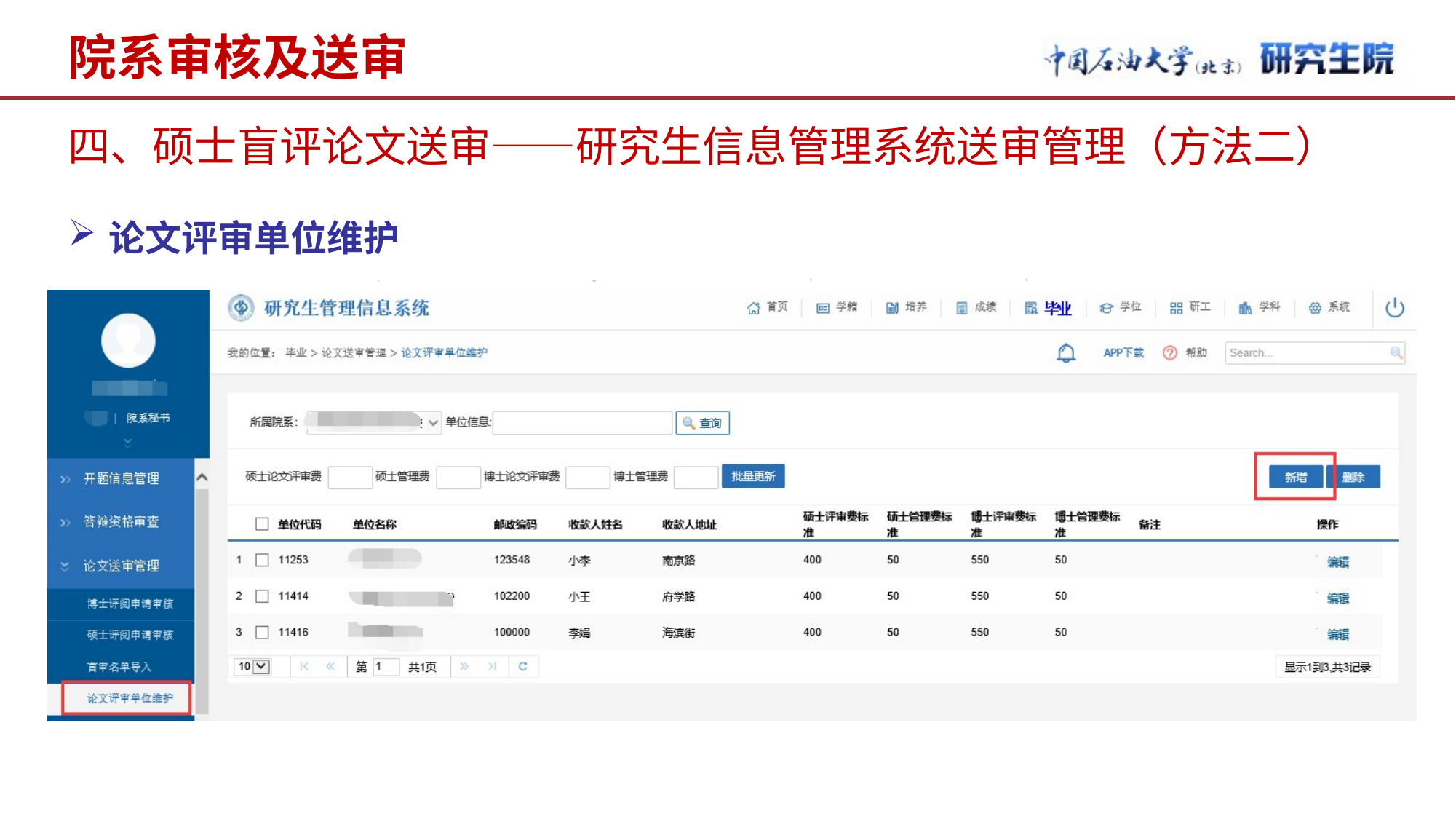

# 院系审核及送审
四、硕士盲评论文送审——研究生信息管理系统送审管理（方法二）
论文评审单位维护